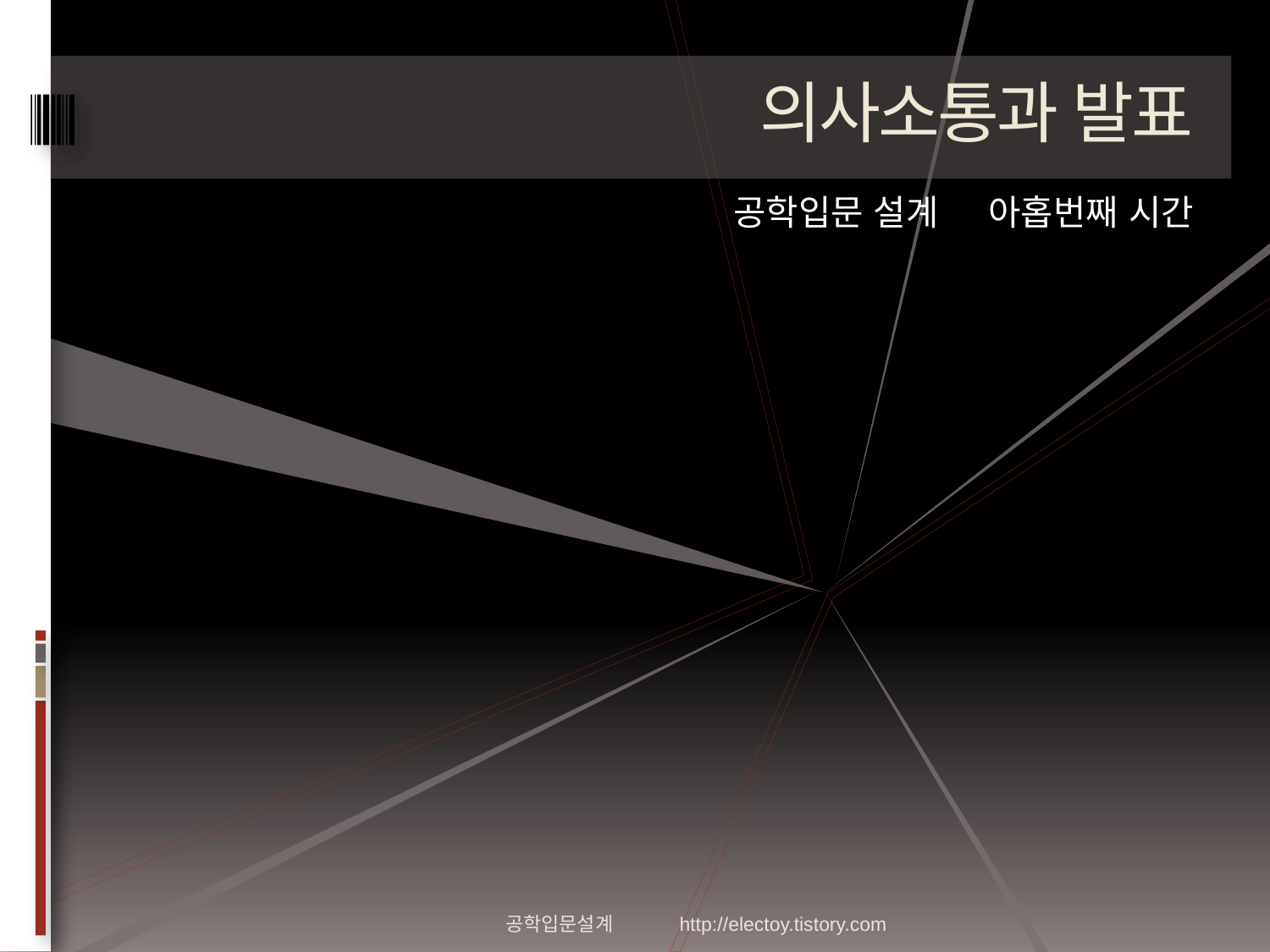

# 의사소통과 발표
공학입문 설계     아홉번째 시간
공학입문설계          http://electoy.tistory.com